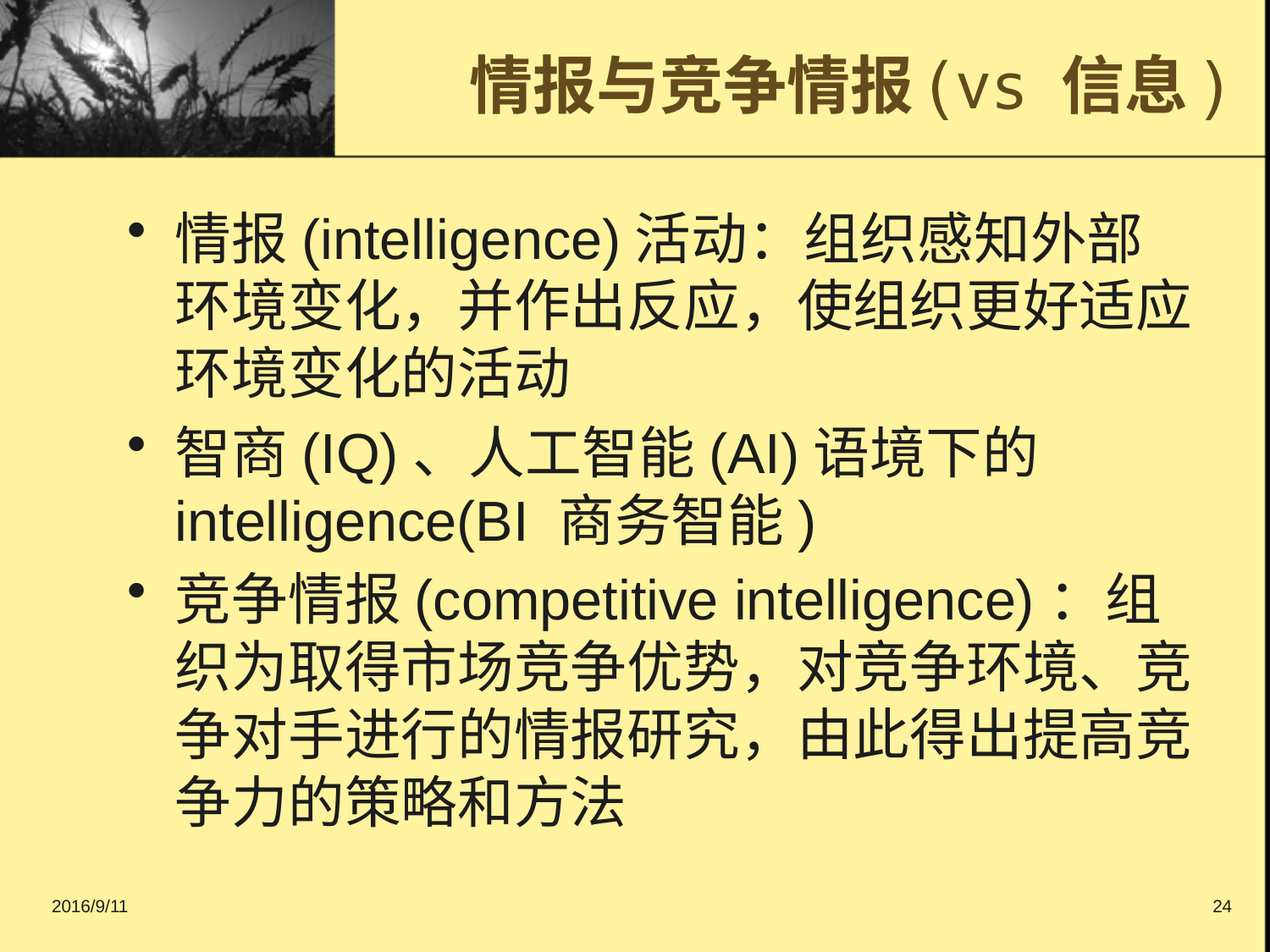

情报与竞争情报(vs 信息)
情报(intelligence)活动：组织感知外部环境变化，并作出反应，使组织更好适应环境变化的活动
智商(IQ)、人工智能(AI)语境下的intelligence(BI 商务智能)
竞争情报(competitive intelligence)：组织为取得市场竞争优势，对竞争环境、竞争对手进行的情报研究，由此得出提高竞争力的策略和方法
2016/9/11

24